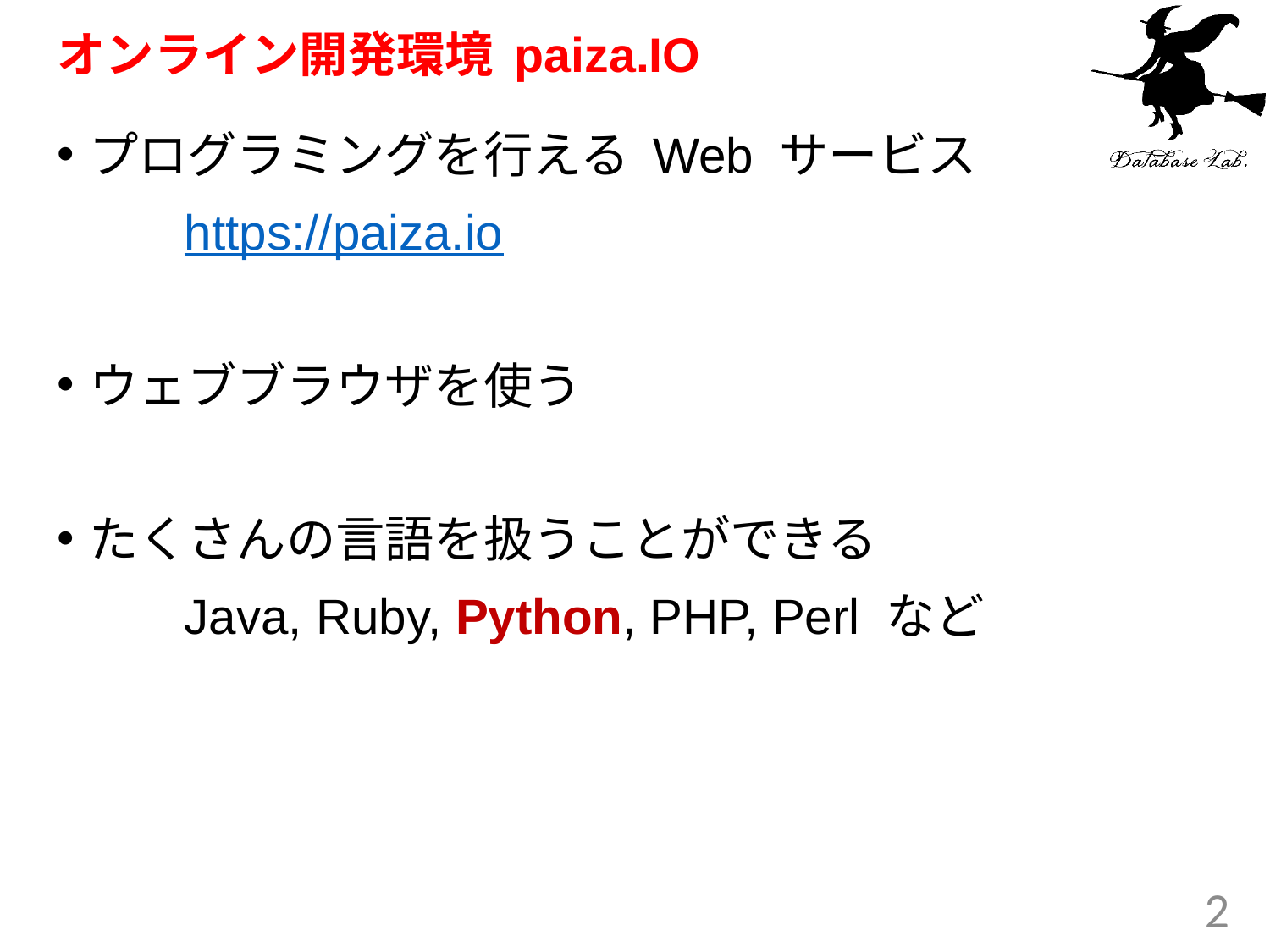

# オンライン開発環境 paiza.IO
プログラミングを行える Web サービス
	https://paiza.io

ウェブブラウザを使う

たくさんの言語を扱うことができる
	Java, Ruby, Python, PHP, Perl など

2